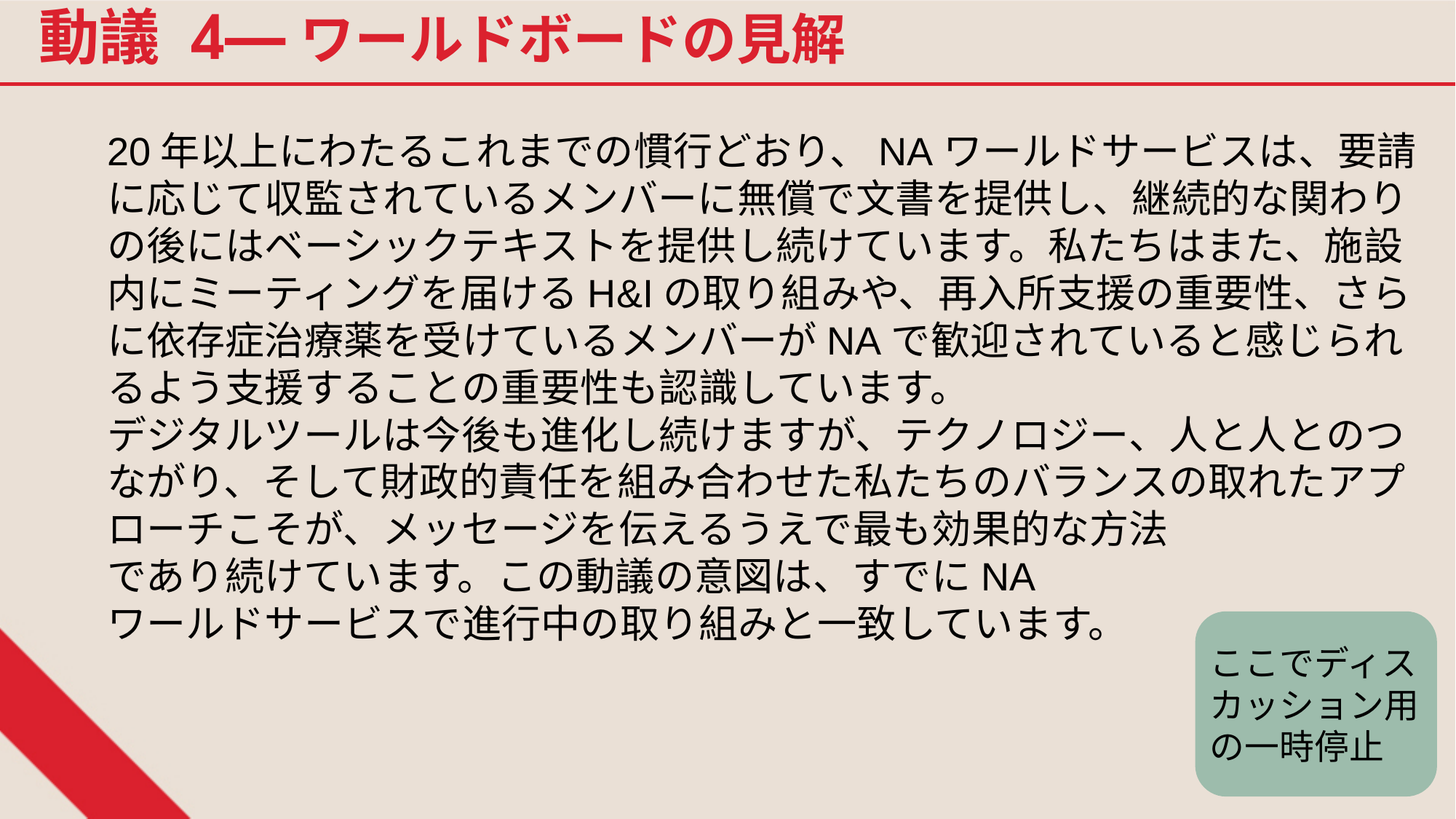

動議 4—ワールドボードの見解

20年以上にわたるこれまでの慣行どおり、NAワールドサービスは、要請に応じて収監されているメンバーに無償で文書を提供し、継続的な関わりの後にはベーシックテキストを提供し続けています。私たちはまた、施設内にミーティングを届けるH&Iの取り組みや、再入所支援の重要性、さらに依存症治療薬を受けているメンバーがNAで歓迎されていると感じられるよう支援することの重要性も認識しています。
デジタルツールは今後も進化し続けますが、テクノロジー、人と人とのつながり、そして財政的責任を組み合わせた私たちのバランスの取れたアプローチこそが、メッセージを伝えるうえで最も効果的な方法
であり続けています。この動議の意図は、すでにNA
ワールドサービスで進行中の取り組みと一致しています。
ここでディスカッション用の一時停止